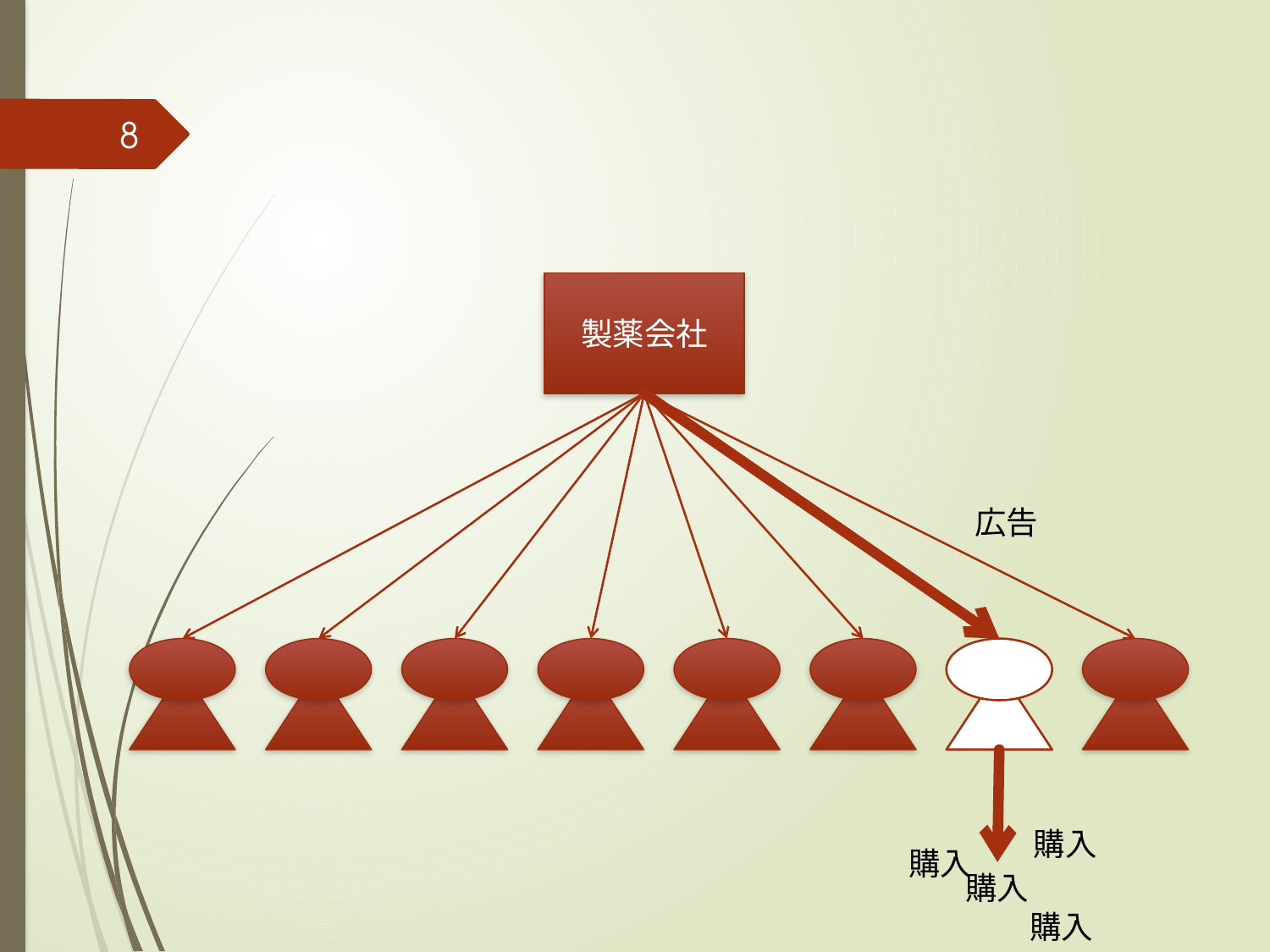

#
8
製薬会社
広告

購入
購入
購入
購入